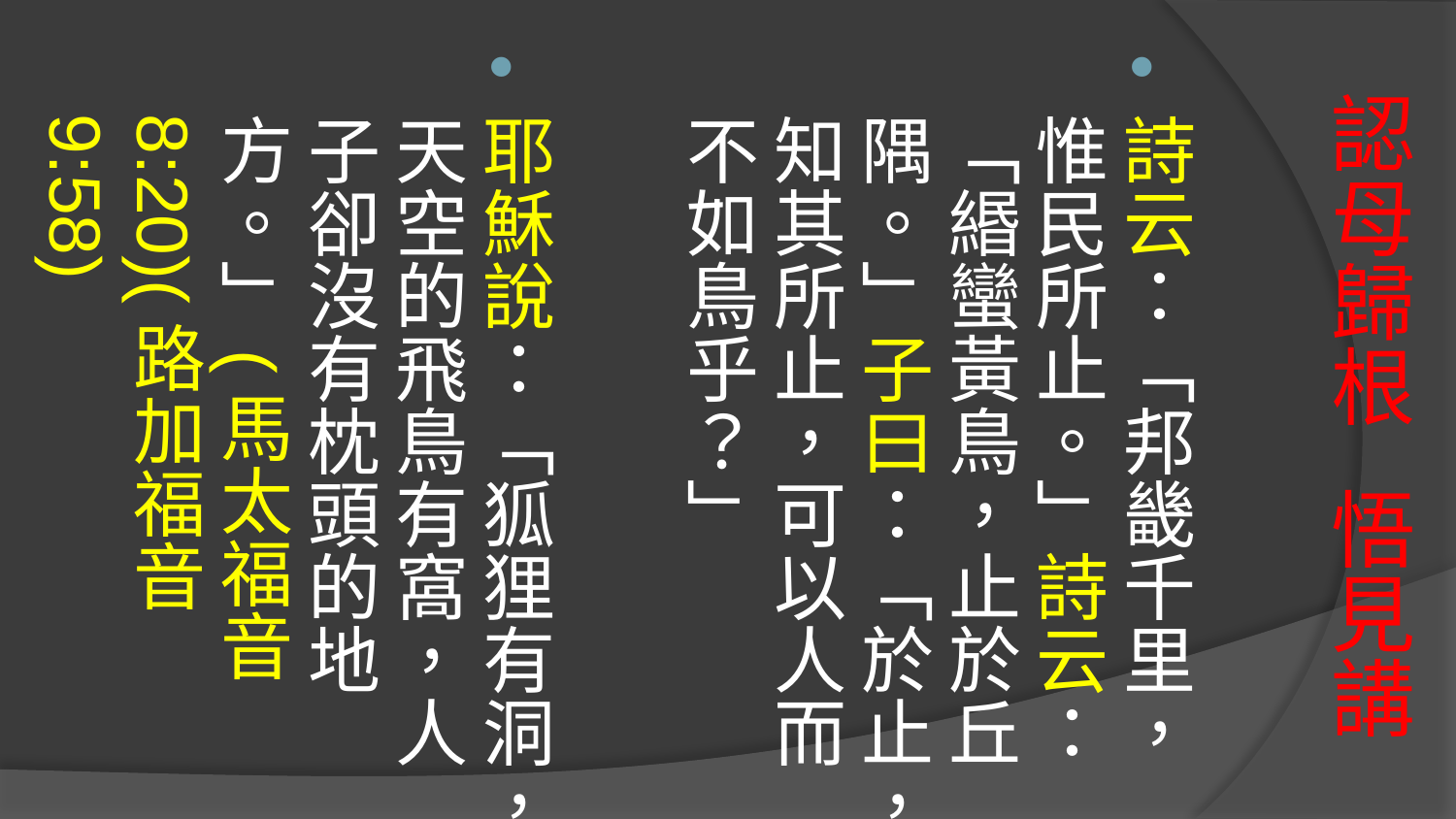

詩云：「邦畿千里，惟民所止。」詩云：「緡蠻黃鳥，止於丘隅。」子曰：「於止，知其所止，可以人而不如鳥乎？」

耶穌說：「狐狸有洞，天空的飛鳥有窩，人子卻沒有枕頭的地方。」(馬太福音8:20)(路加福音 9:58)
# 認母歸根   悟見講